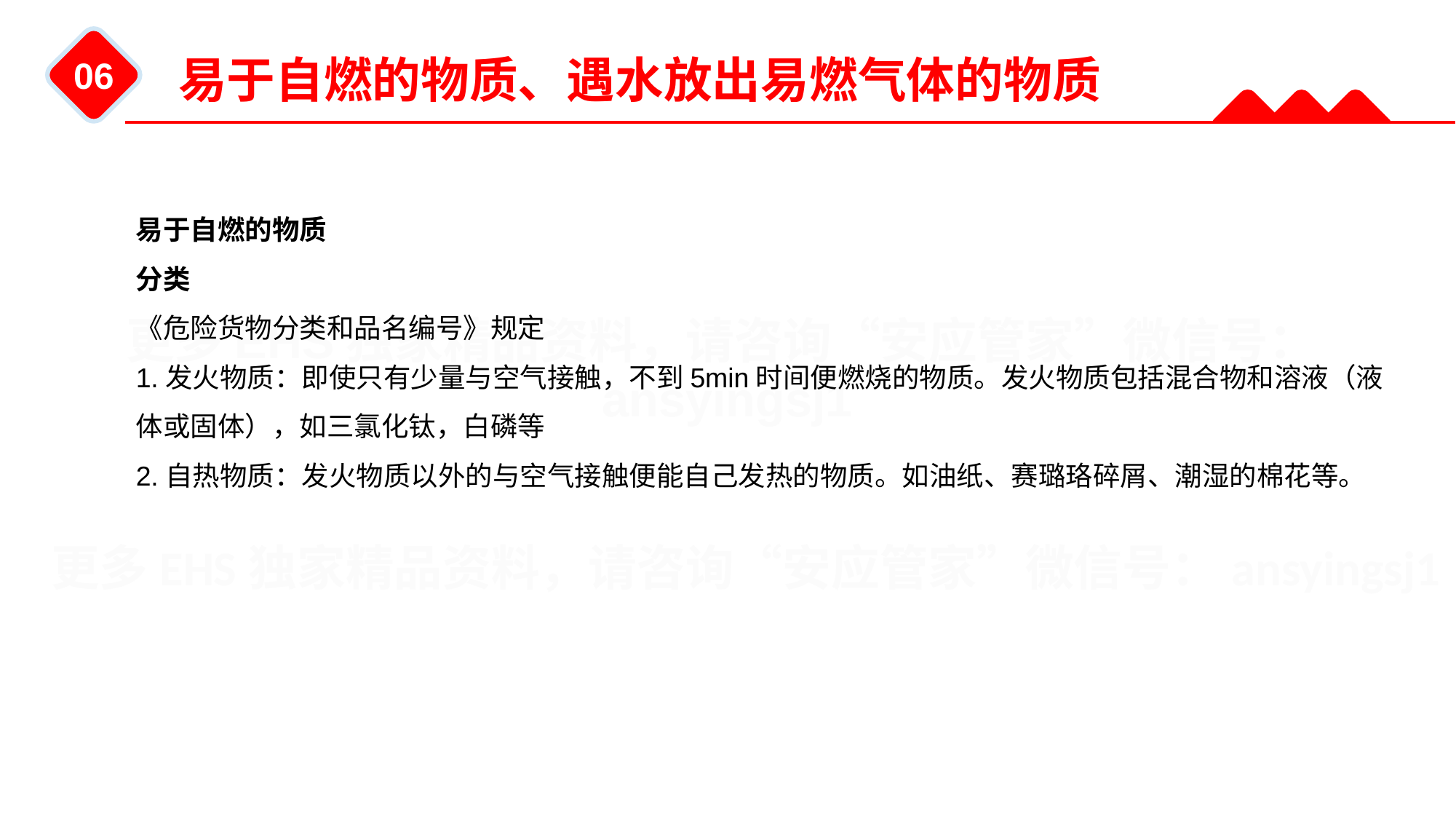

易于自燃的物质、遇水放出易燃气体的物质
06

易于自燃的物质
分类
《危险货物分类和品名编号》规定
1.发火物质：即使只有少量与空气接触，不到5min时间便燃烧的物质。发火物质包括混合物和溶液（液体或固体），如三氯化钛，白磷等
2.自热物质：发火物质以外的与空气接触便能自己发热的物质。如油纸、赛璐珞碎屑、潮湿的棉花等。